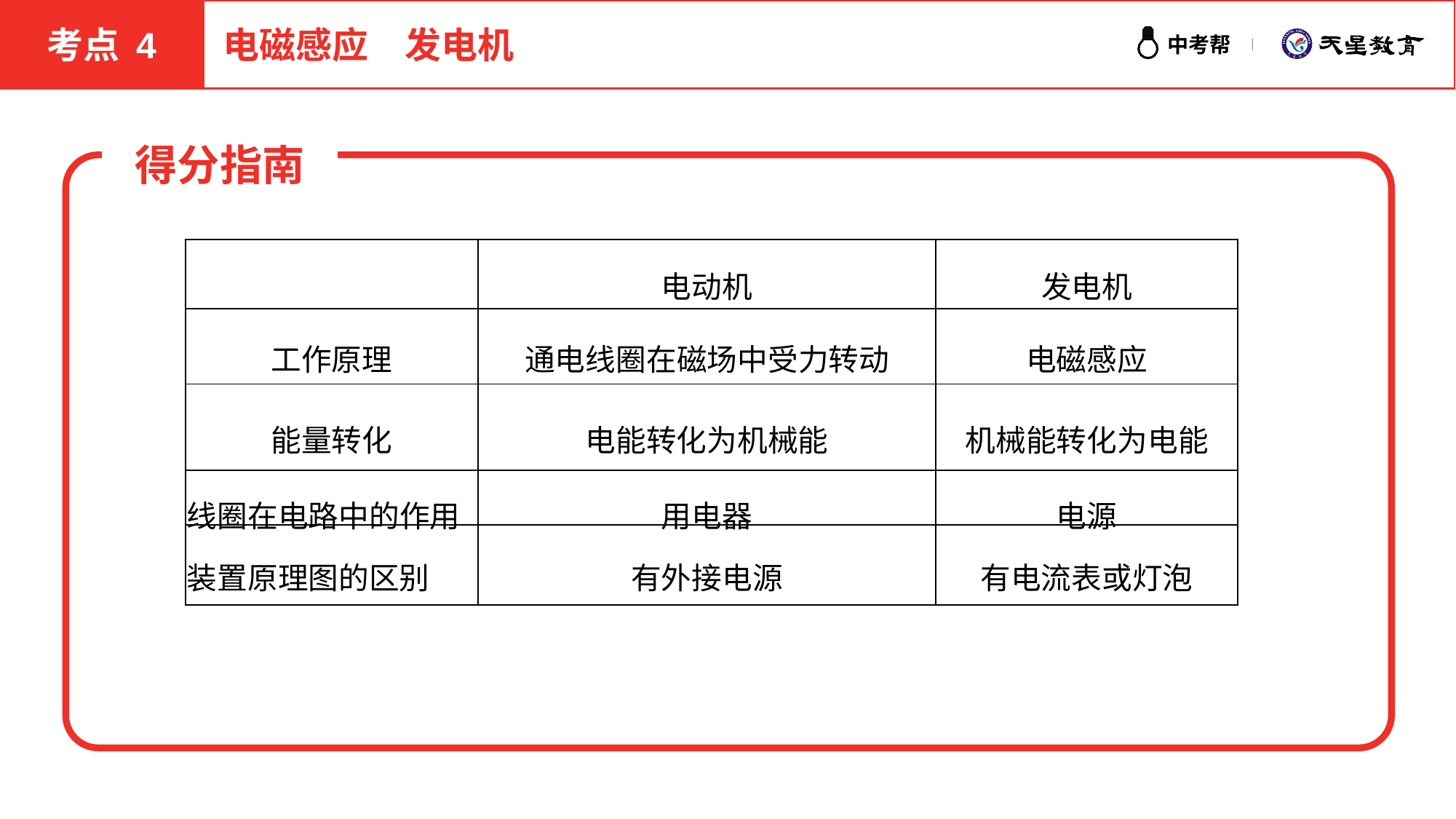

考点 4
电磁感应　发电机
得分指南

|  | 电动机 | 发电机 |
| --- | --- | --- |
| 工作原理 | 通电线圈在磁场中受力转动 | 电磁感应 |
| 能量转化 | 电能转化为机械能 | 机械能转化为电能 |
| 线圈在电路中的作用 | 用电器 | 电源 |
| 装置原理图的区别 | 有外接电源 | 有电流表或灯泡 |